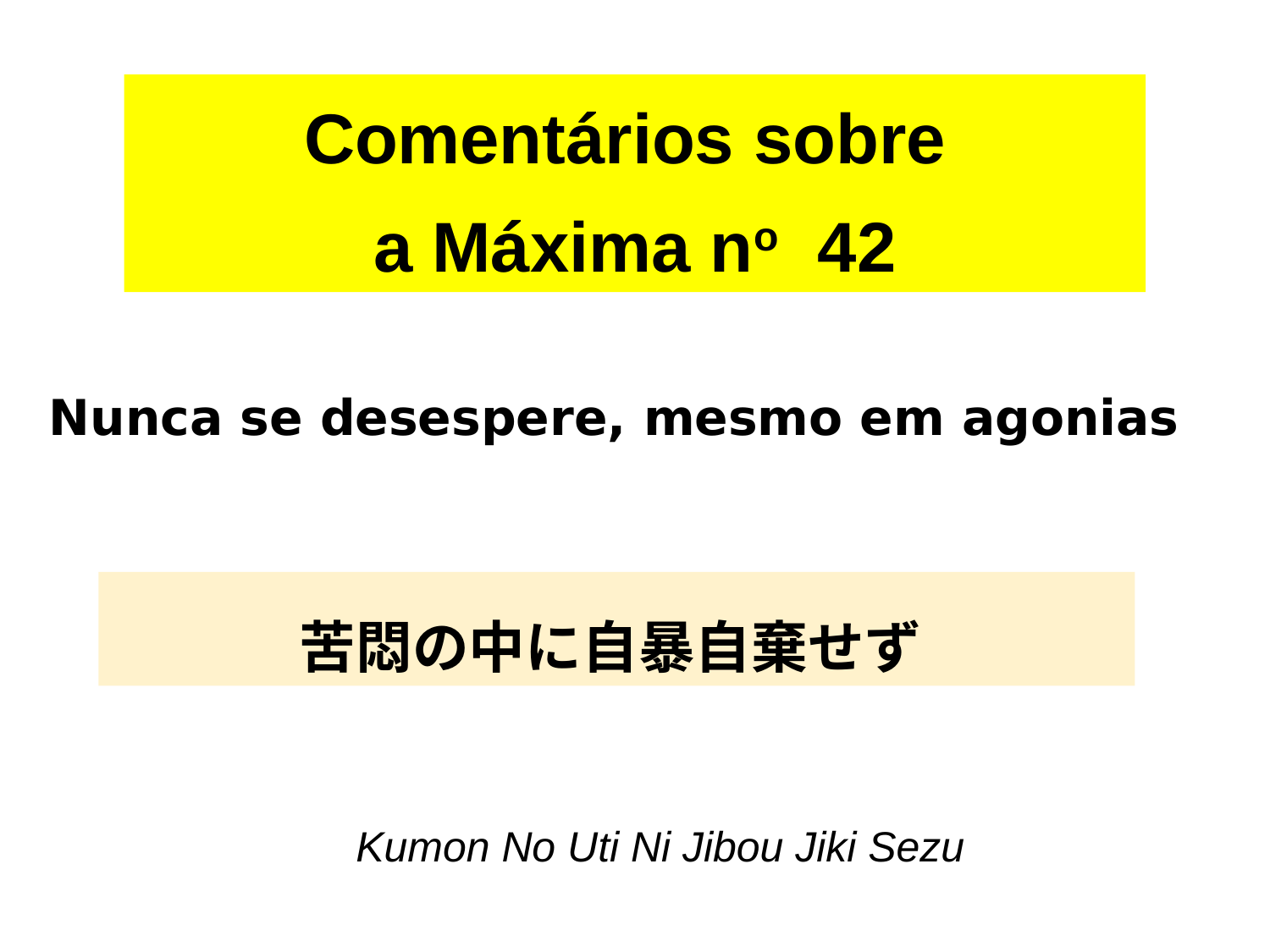

Comentários sobre
a Máxima no  42
Nunca se desespere, mesmo em agonias

苦悶の中に自暴自棄せず
Kumon No Uti Ni Jibou Jiki Sezu